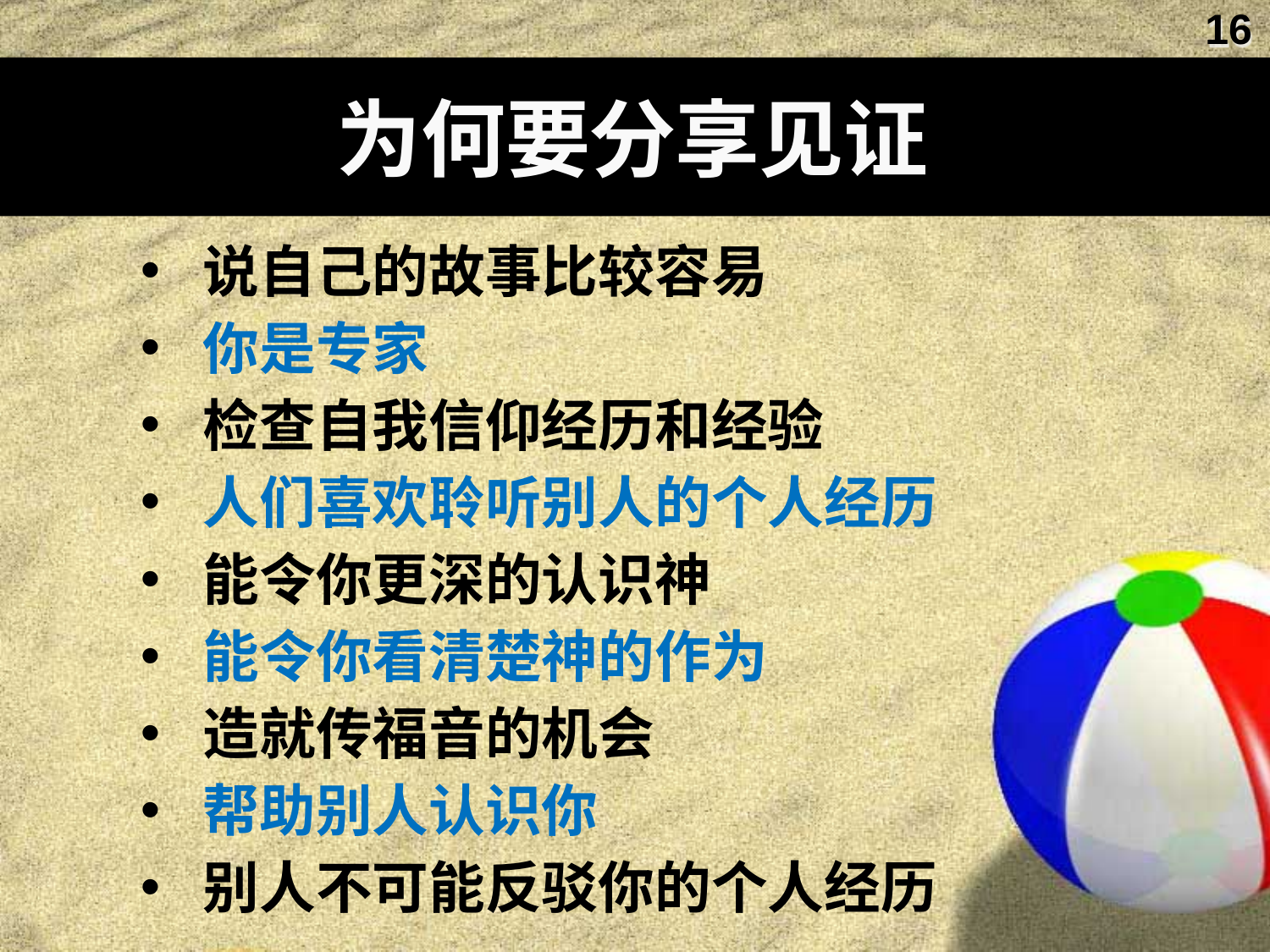

16
为何要分享见证
说自己的故事比较容易
你是专家
检查自我信仰经历和经验
人们喜欢聆听别人的个人经历
能令你更深的认识神
能令你看清楚神的作为
造就传福音的机会
帮助别人认识你
别人不可能反驳你的个人经历